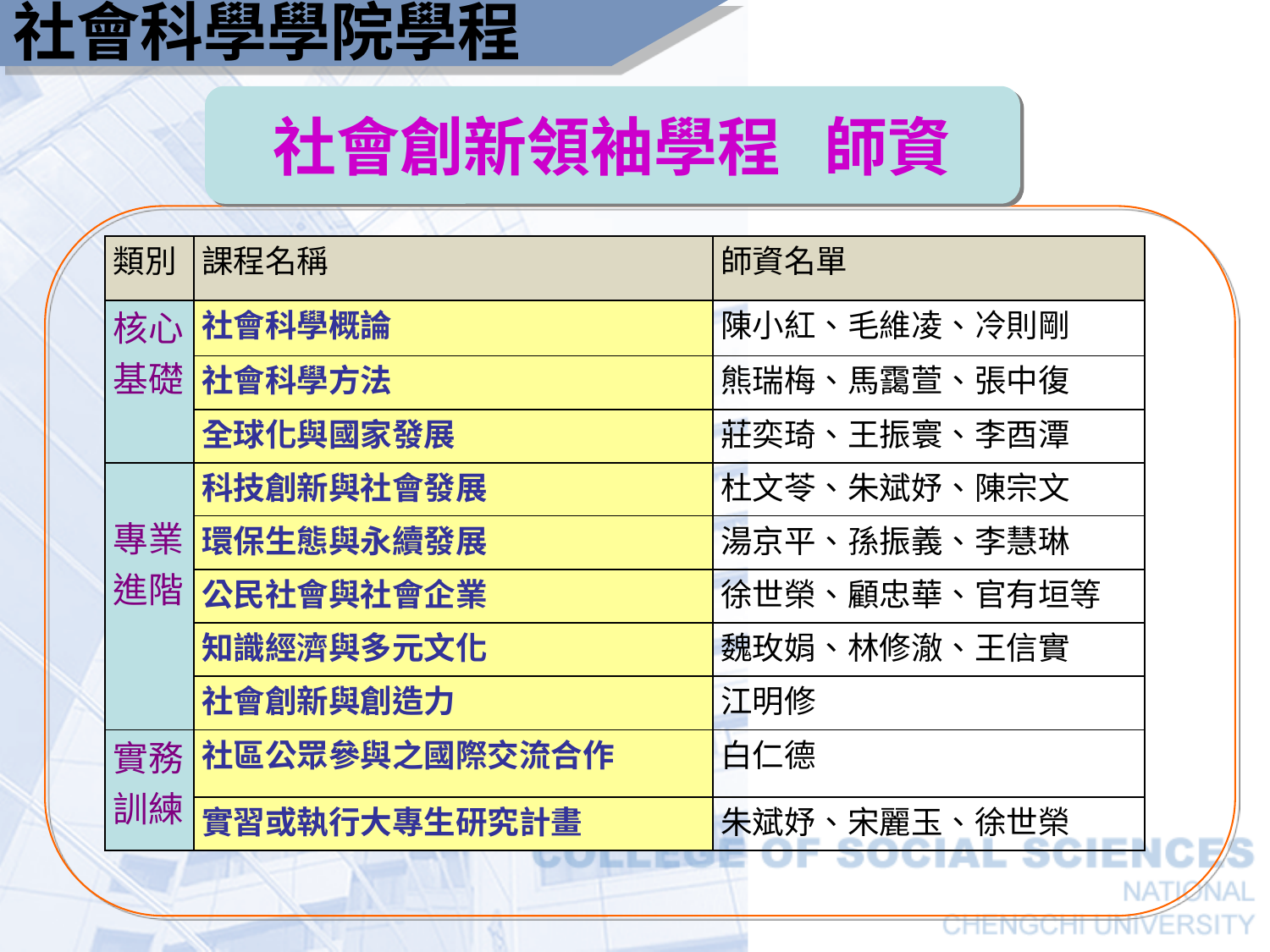

社會科學學院學程

社會創新領袖學程   師資

| 類別 | 課程名稱 | 師資名單 |
| --- | --- | --- |
| 核心基礎 | 社會科學概論 | 陳小紅、毛維凌、冷則剛 |
|  | 社會科學方法 | 熊瑞梅、馬靄萱、張中復 |
|  | 全球化與國家發展 | 莊奕琦、王振寰、李酉潭 |
| 專業進階 | 科技創新與社會發展 | 杜文苓、朱斌妤、陳宗文 |
|  | 環保生態與永續發展 | 湯京平、孫振義、李慧琳 |
|  | 公民社會與社會企業 | 徐世榮、顧忠華、官有垣等 |
|  | 知識經濟與多元文化 | 魏玫娟、林修澈、王信實 |
|  | 社會創新與創造力 | 江明修 |
| 實務訓練 | 社區公眾參與之國際交流合作 | 白仁德 |
|  | 實習或執行大專生研究計畫 | 朱斌妤、宋麗玉、徐世榮 |